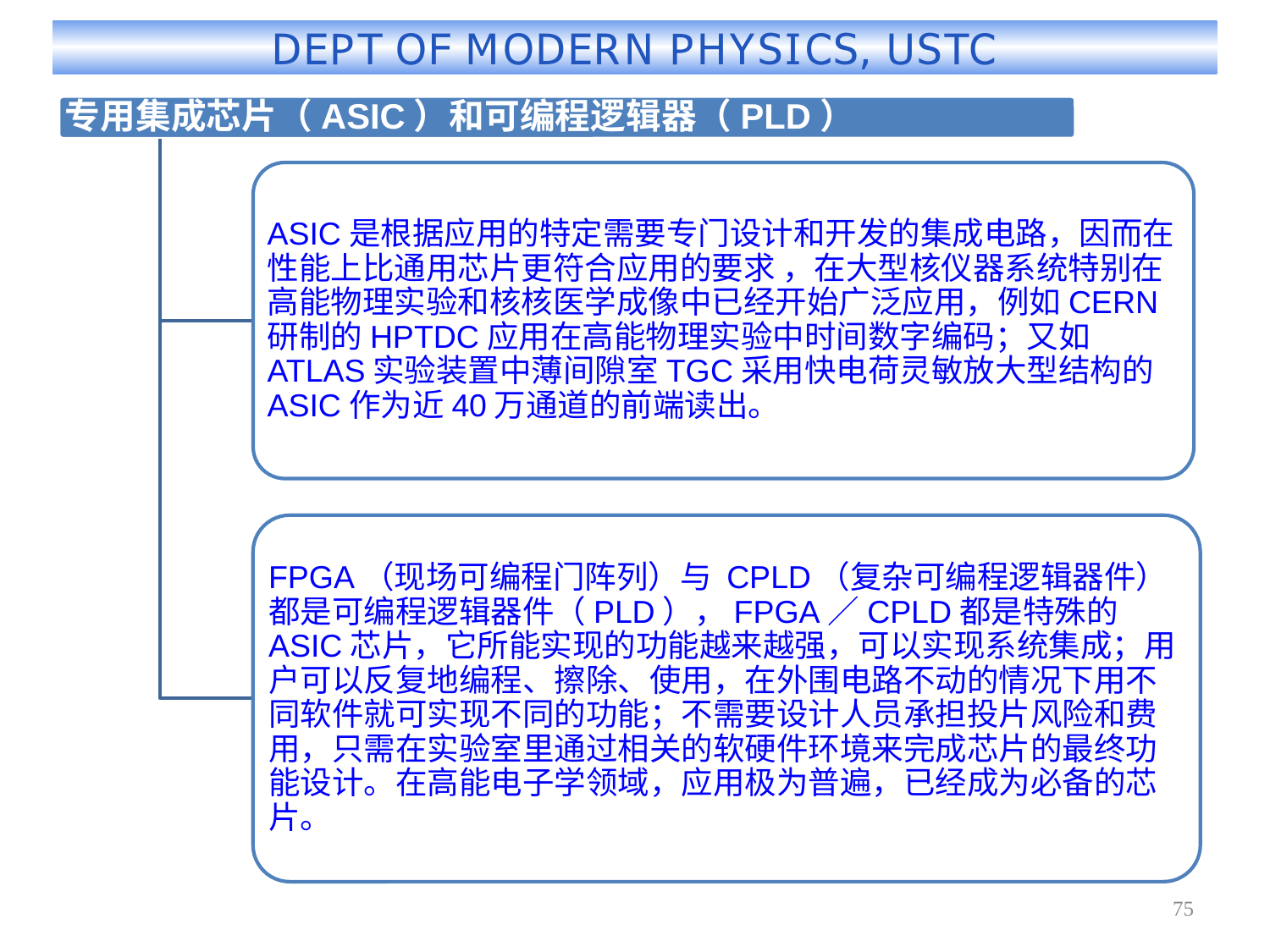

# 专用集成芯片（ASIC）和可编程逻辑器（PLD）
专用集成芯片（ASIC）和可编程逻辑器（PLD）
ASIC是根据应用的特定需要专门设计和开发的集成电路，因而在性能上比通用芯片更符合应用的要求 ，在大型核仪器系统特别在高能物理实验和核核医学成像中已经开始广泛应用，例如CERN研制的HPTDC应用在高能物理实验中时间数字编码；又如ATLAS实验装置中薄间隙室TGC采用快电荷灵敏放大型结构的ASIC作为近40万通道的前端读出。
FPGA（现场可编程门阵列）与 CPLD（复杂可编程逻辑器件）都是可编程逻辑器件（PLD），FPGA／CPLD都是特殊的ASIC芯片，它所能实现的功能越来越强，可以实现系统集成；用户可以反复地编程、擦除、使用，在外围电路不动的情况下用不同软件就可实现不同的功能；不需要设计人员承担投片风险和费用，只需在实验室里通过相关的软硬件环境来完成芯片的最终功能设计。在高能电子学领域，应用极为普遍，已经成为必备的芯片。
75